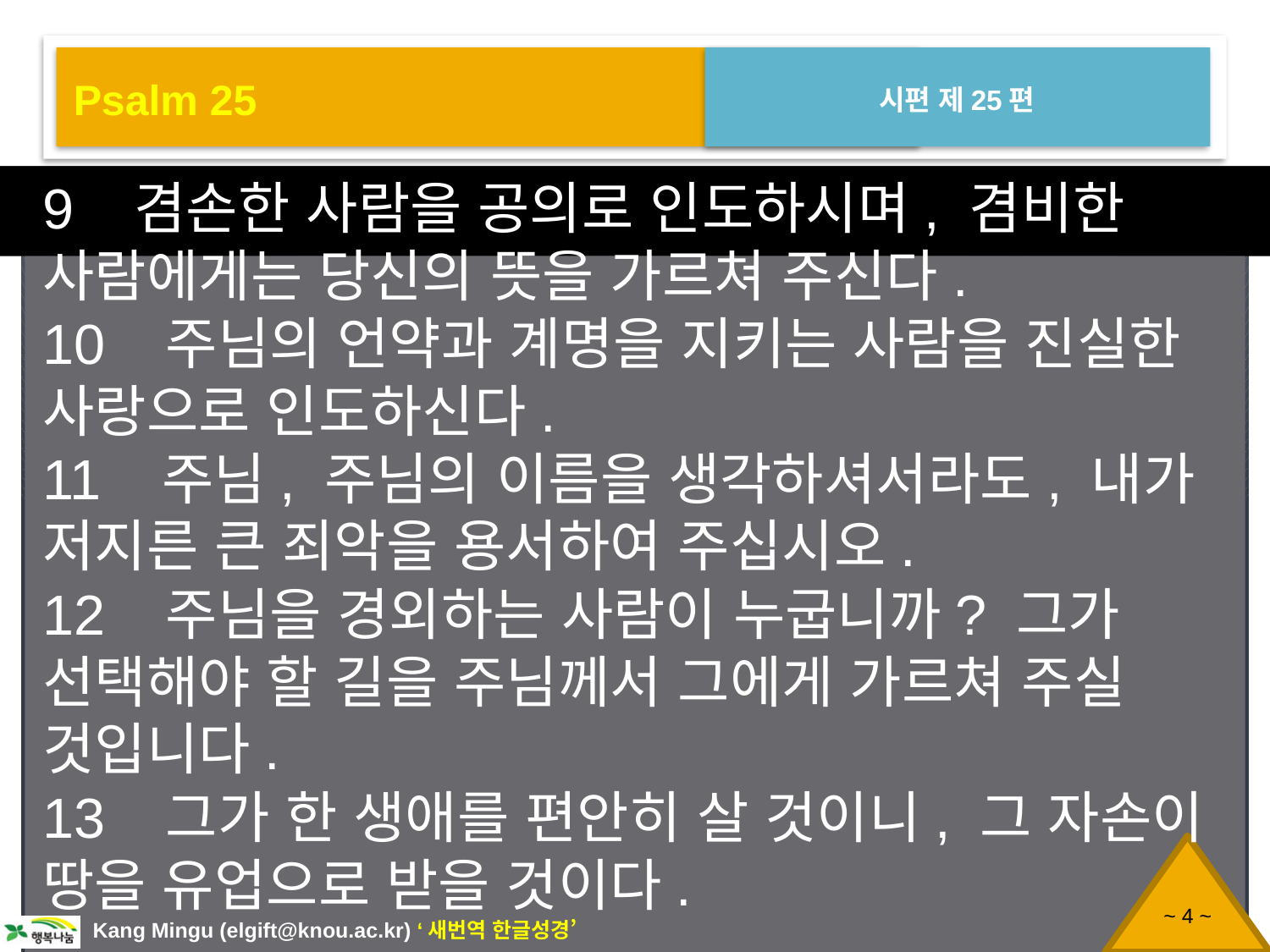

Psalm 25
시편 제25편
9   겸손한 사람을 공의로 인도하시며, 겸비한 사람에게는 당신의 뜻을 가르쳐 주신다.
10   주님의 언약과 계명을 지키는 사람을 진실한 사랑으로 인도하신다.
11   주님, 주님의 이름을 생각하셔서라도, 내가 저지른 큰 죄악을 용서하여 주십시오.
12   주님을 경외하는 사람이 누굽니까? 그가 선택해야 할 길을 주님께서 그에게 가르쳐 주실 것입니다.
13   그가 한 생애를 편안히 살 것이니, 그 자손이 땅을 유업으로 받을 것이다.